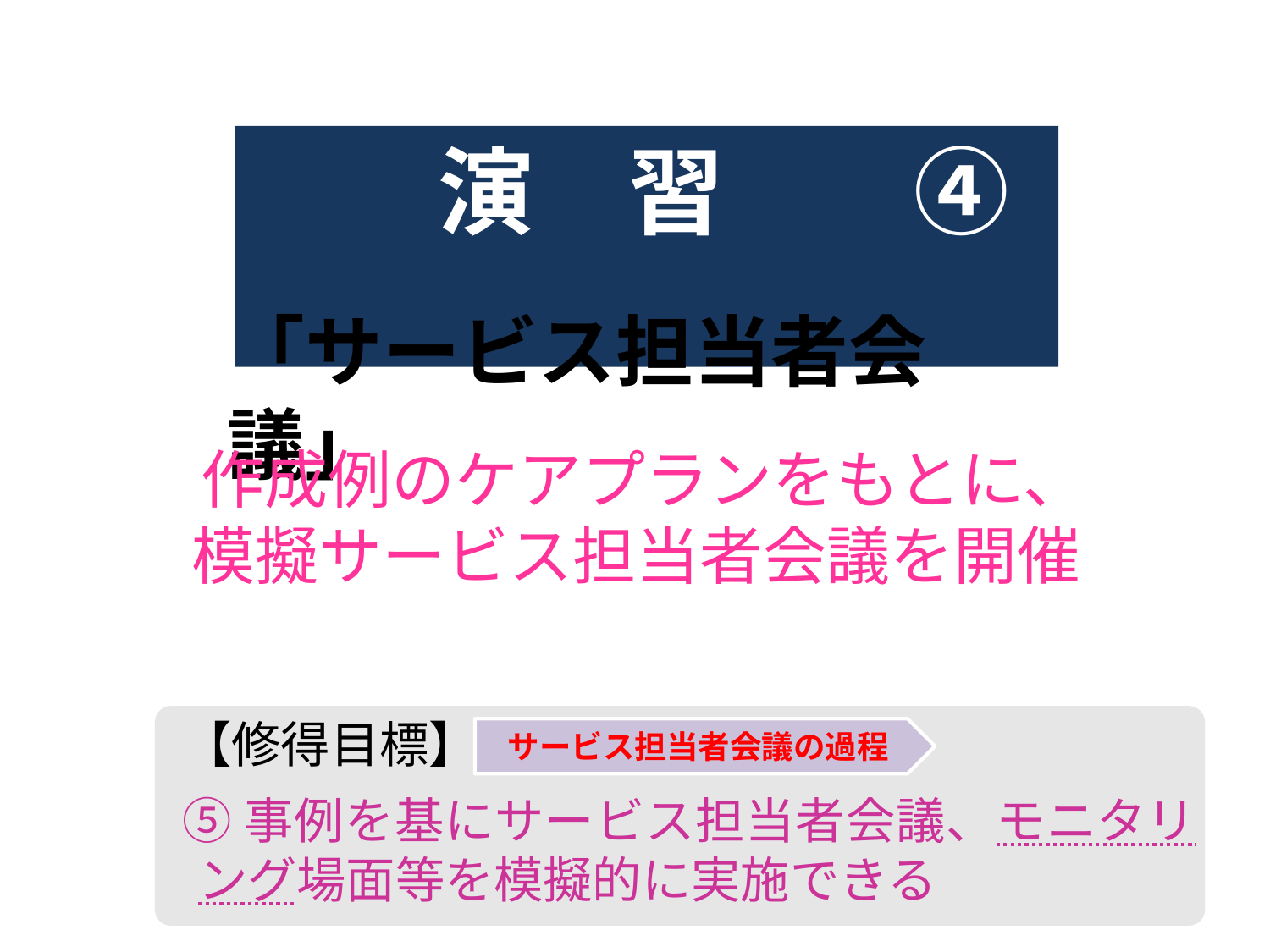

演　習　　④
「サービス担当者会議」

作成例のケアプランをもとに、
模擬サービス担当者会議を開催
【修得目標】

⑤事例を基にサービス担当者会議、モニタリング場面等を模擬的に実施できる
サービス担当者会議の過程